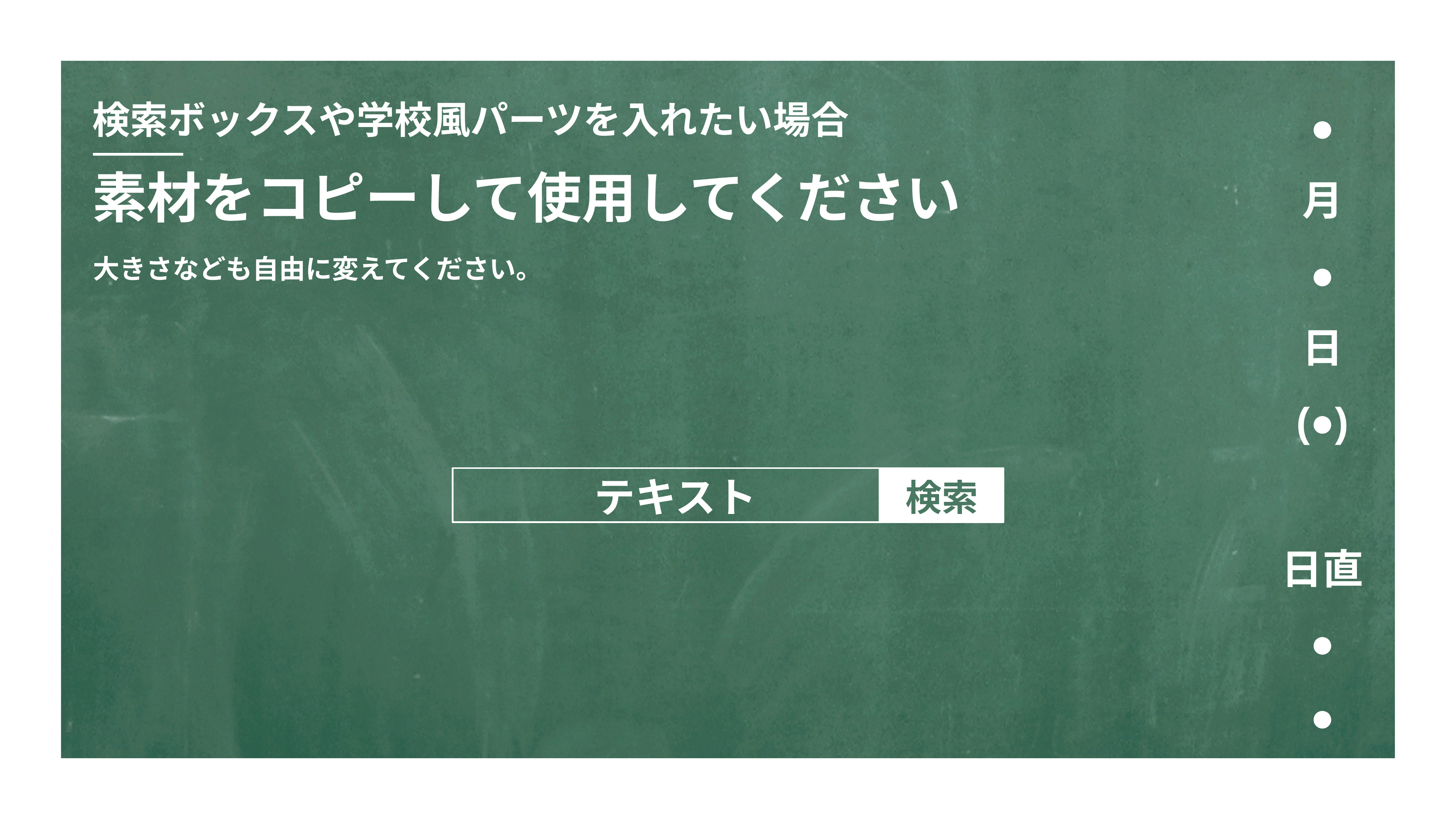

●
月
●
日
(●)

日直
●
●

テキスト
検索